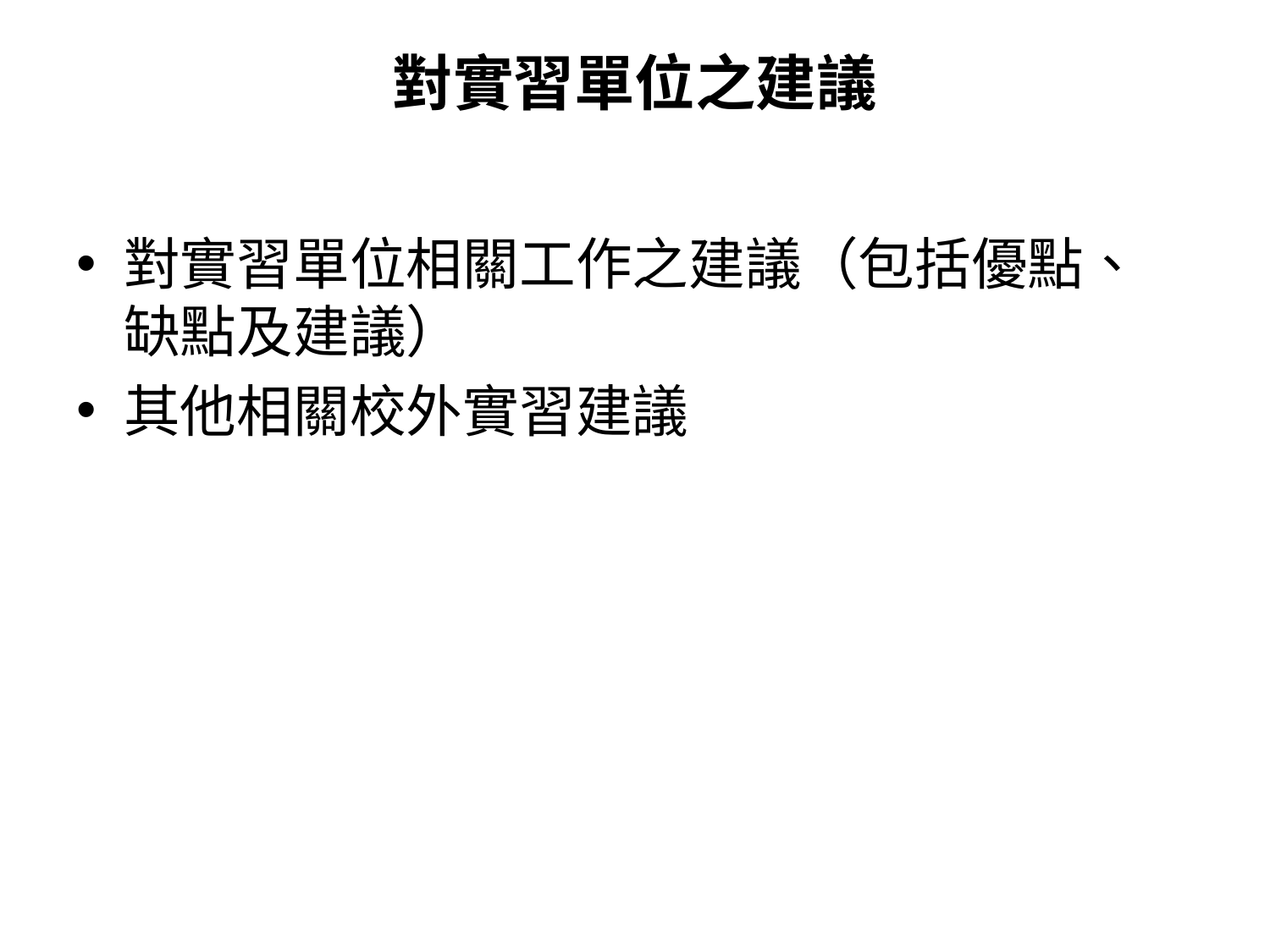

# 對實習單位之建議
對實習單位相關工作之建議（包括優點、缺點及建議）
其他相關校外實習建議